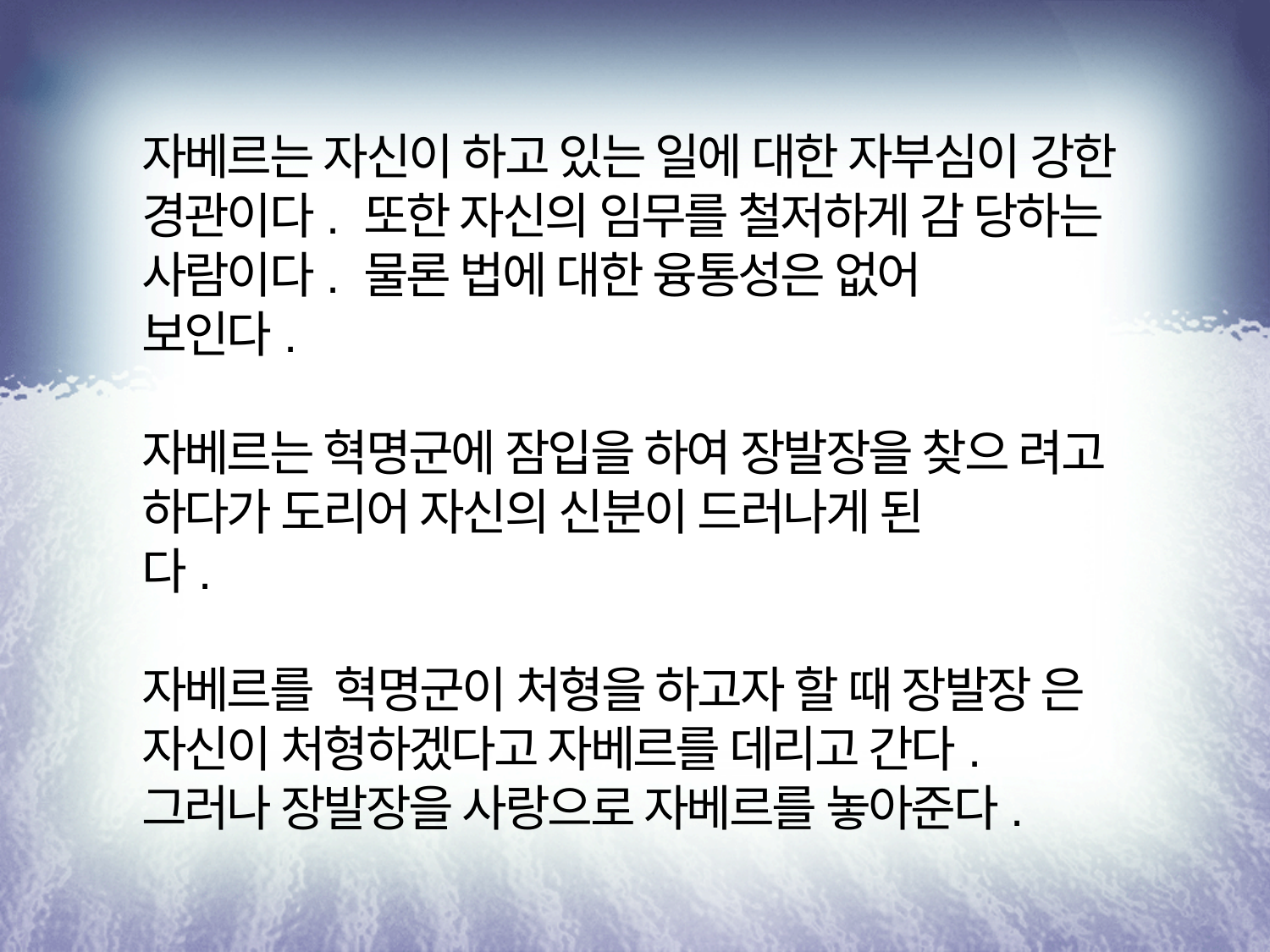

자베르는 자신이 하고 있는 일에 대한 자부심이 강한 경관이다. 또한 자신의 임무를 철저하게 감 당하는 사람이다. 물론 법에 대한 융통성은 없어
보인다.

자베르는 혁명군에 잠입을 하여 장발장을 찾으 려고 하다가 도리어 자신의 신분이 드러나게 된
다.

자베르를  혁명군이 처형을 하고자 할 때 장발장 은 자신이 처형하겠다고 자베르를 데리고 간다.
그러나 장발장을 사랑으로 자베르를 놓아준다.